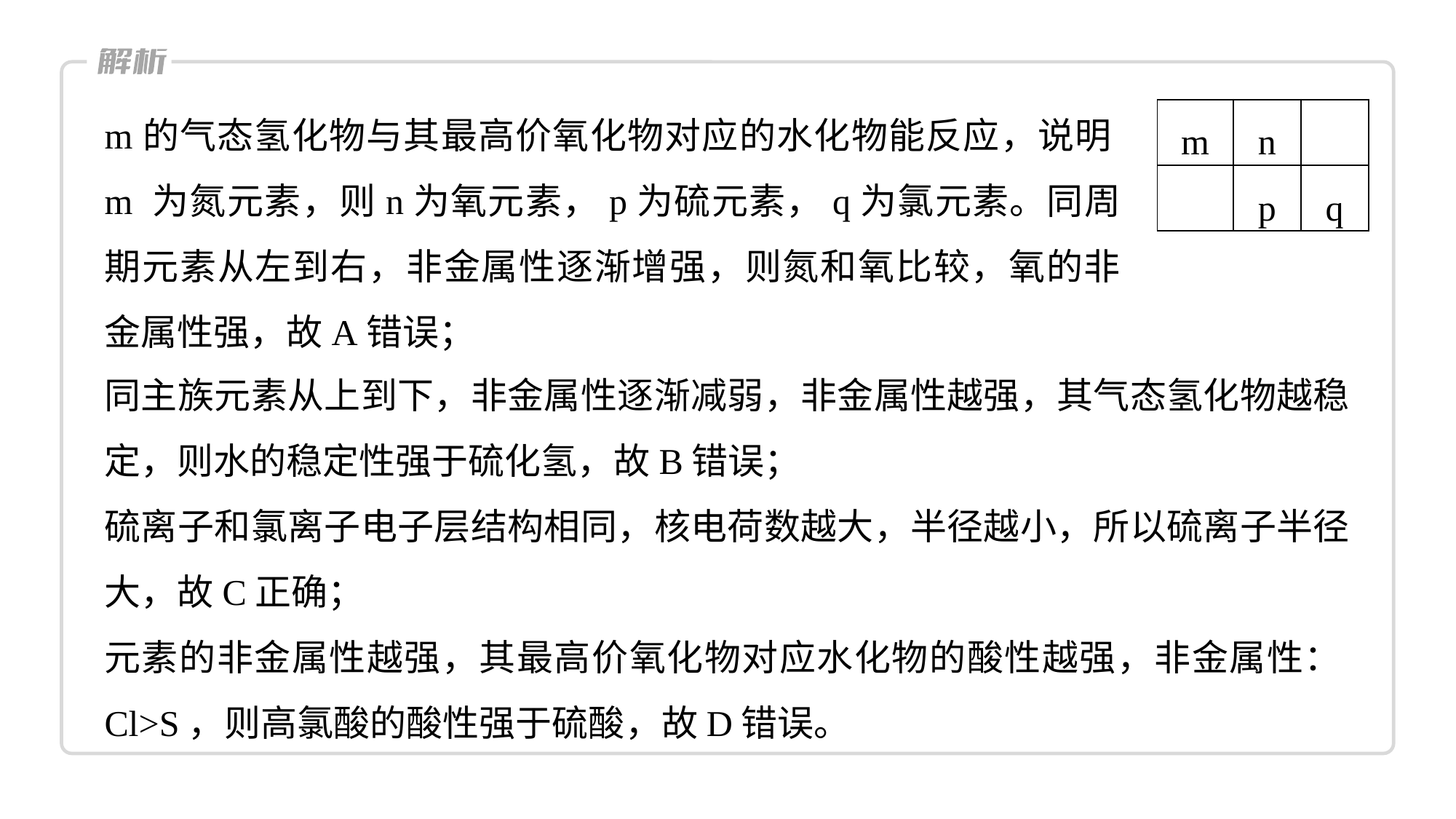

m的气态氢化物与其最高价氧化物对应的水化物能反应，说明m 为氮元素，则n为氧元素，p为硫元素，q为氯元素。同周期元素从左到右，非金属性逐渐增强，则氮和氧比较，氧的非金属性强，故A错误；
| m | n |  |
| --- | --- | --- |
|  | p | q |
同主族元素从上到下，非金属性逐渐减弱，非金属性越强，其气态氢化物越稳定，则水的稳定性强于硫化氢，故B错误；
硫离子和氯离子电子层结构相同，核电荷数越大，半径越小，所以硫离子半径大，故C正确；
元素的非金属性越强，其最高价氧化物对应水化物的酸性越强，非金属性：Cl>S，则高氯酸的酸性强于硫酸，故D错误。